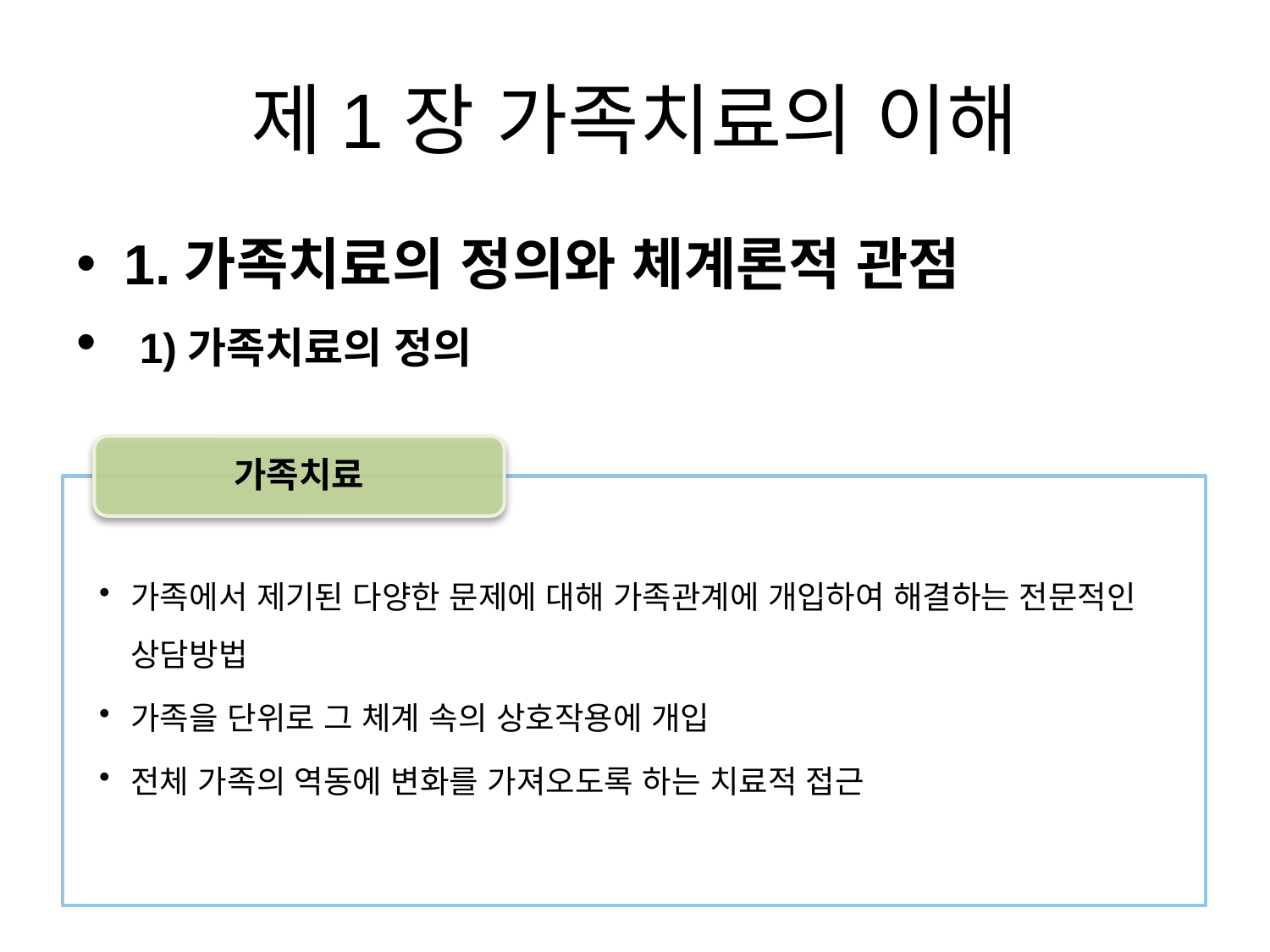

# 제1장 가족치료의 이해
1.가족치료의 정의와 체계론적 관점
 1)가족치료의 정의

가족치료
가족에서 제기된 다양한 문제에 대해 가족관계에 개입하여 해결하는 전문적인 상담방법
가족을 단위로 그 체계 속의 상호작용에 개입
전체 가족의 역동에 변화를 가져오도록 하는 치료적 접근